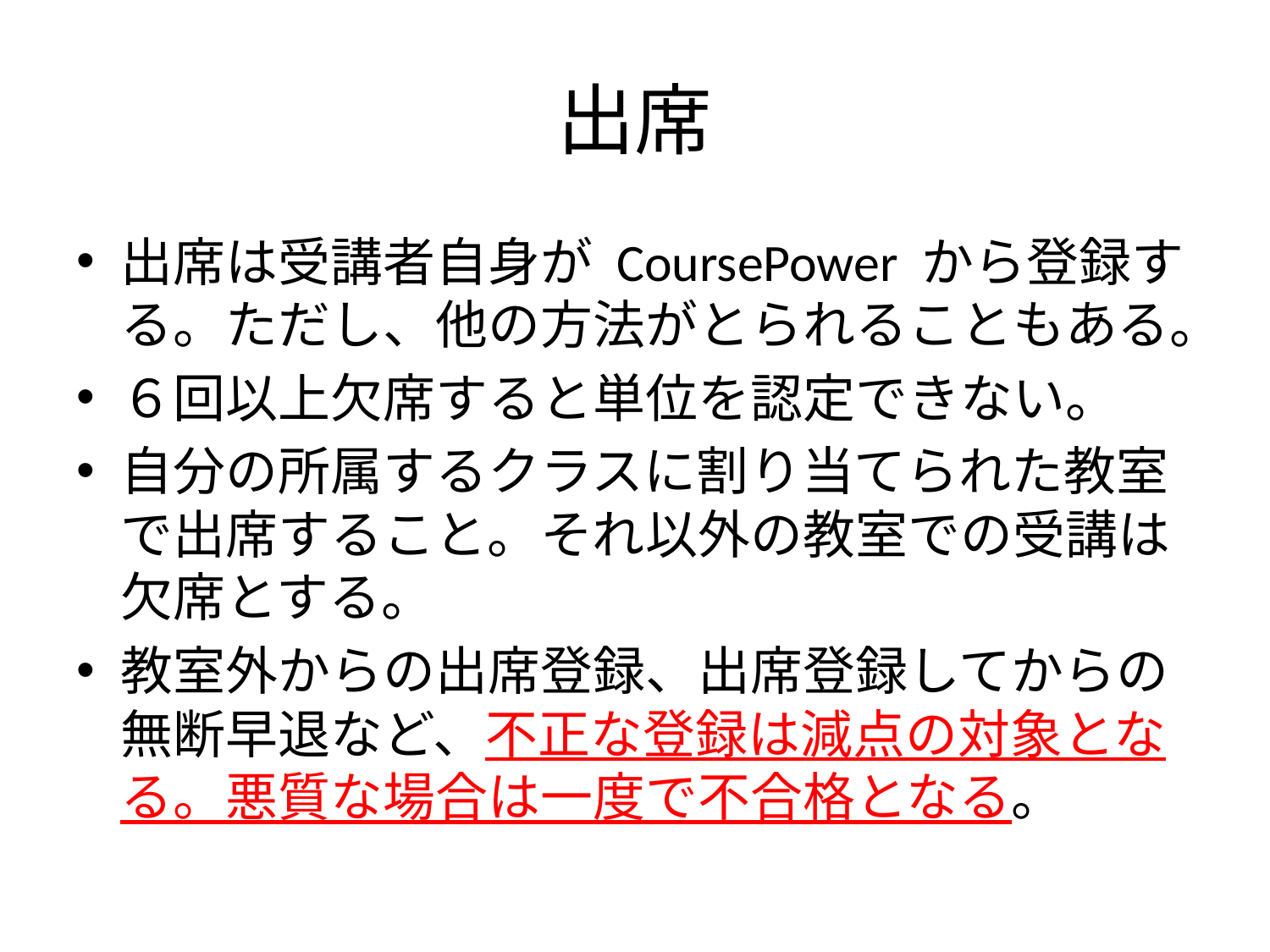

# 出席
出席は受講者自身が CoursePower から登録する。ただし、他の方法がとられることもある。
６回以上欠席すると単位を認定できない。
自分の所属するクラスに割り当てられた教室で出席すること。それ以外の教室での受講は欠席とする。
教室外からの出席登録、出席登録してからの無断早退など、不正な登録は減点の対象となる。悪質な場合は一度で不合格となる。